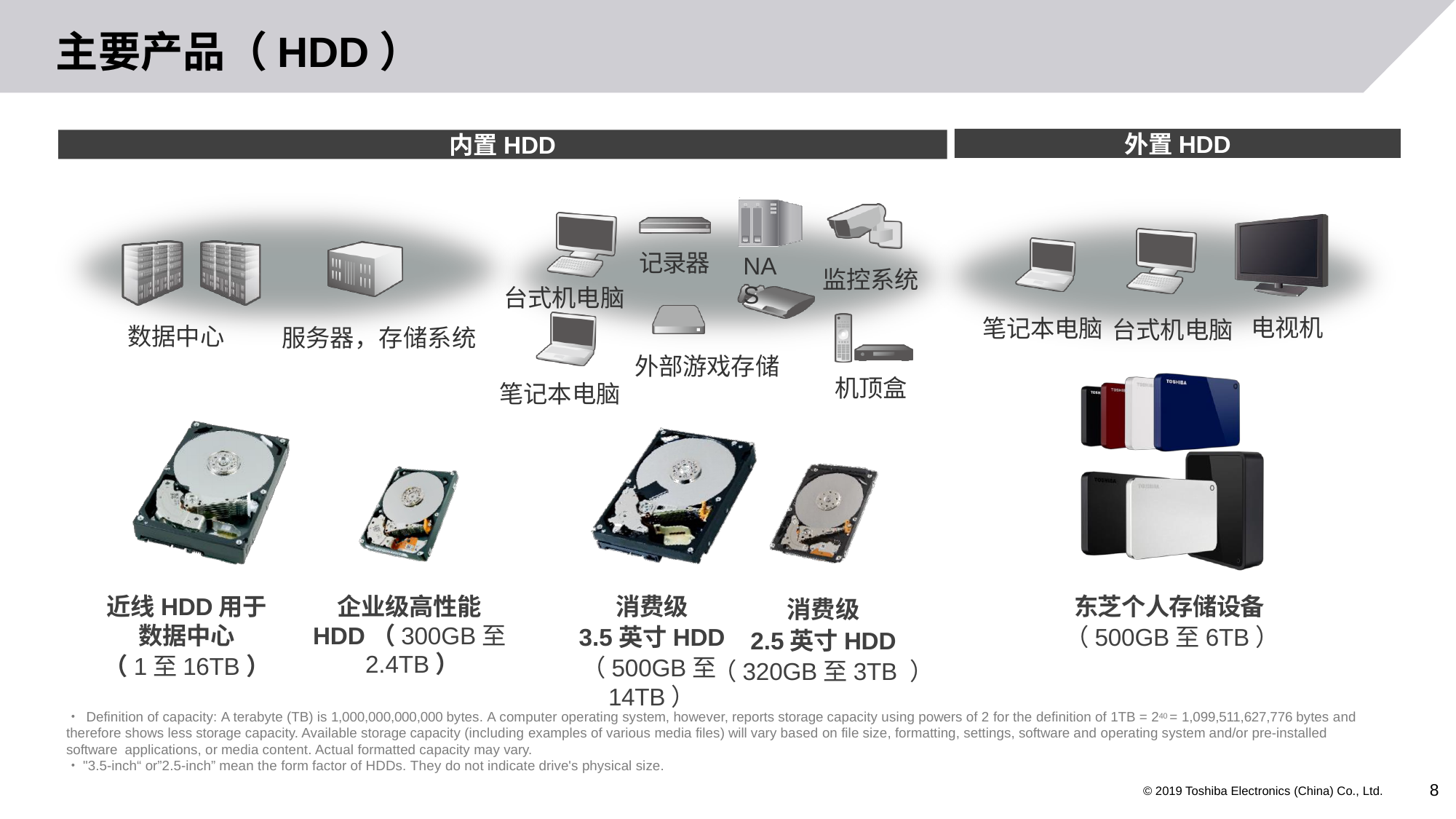

# 主要产品（HDD）
外置HDD
内置HDD

记录器

NAS
监控系统
台式机电脑

台式机电脑
电视机
笔记本电脑

数据中心
服务器，存储系统
外部游戏存储

机顶盒
笔记本电脑

近线HDD用于数据中心
（1至16TB）
企业级高性能HDD（300GB至2.4TB）
消费级
3.5英寸HDD
（500GB至14TB）
消费级
2.5英寸HDD
（320GB至3TB ）
东芝个人存储设备
（500GB至6TB）
・ Definition of capacity: A terabyte (TB) is 1,000,000,000,000 bytes. A computer operating system, however, reports storage capacity using powers of 2 for the definition of 1TB = 240 = 1,099,511,627,776 bytes and  therefore shows less storage capacity. Available storage capacity (including examples of various media files) will vary based on file size, formatting, settings, software and operating system and/or pre-installed software  applications, or media content. Actual formatted capacity may vary.
・"3.5-inch“ or”2.5-inch” mean the form factor of HDDs. They do not indicate drive's physical size.